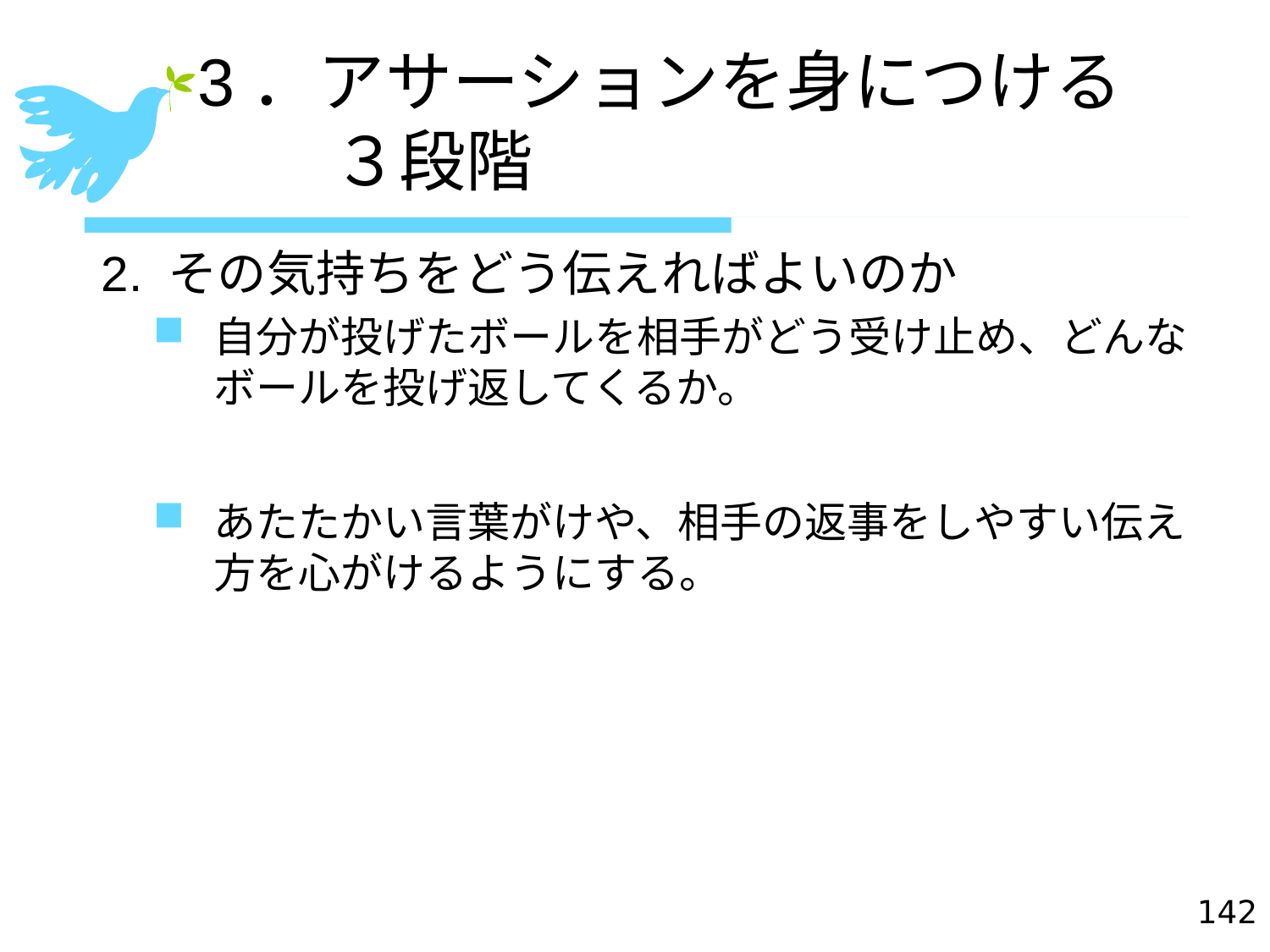

# 3．アサーションを身につける 　　３段階
 2. その気持ちをどう伝えればよいのか
自分が投げたボールを相手がどう受け止め、どんなボールを投げ返してくるか。

あたたかい言葉がけや、相手の返事をしやすい伝え方を心がけるようにする。

142